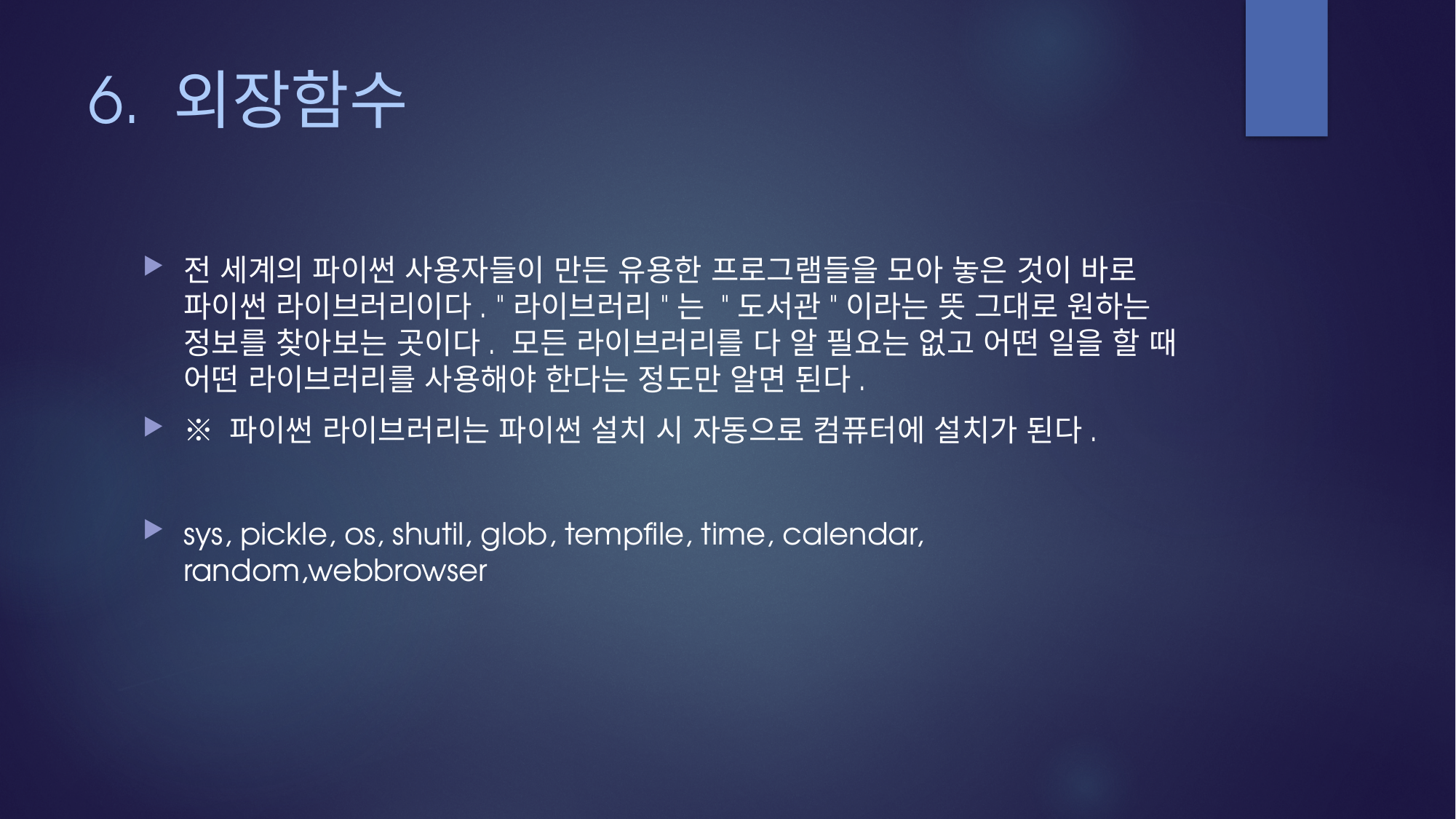

# 6. 외장함수
전 세계의 파이썬 사용자들이 만든 유용한 프로그램들을 모아 놓은 것이 바로 파이썬 라이브러리이다. "라이브러리"는 "도서관"이라는 뜻 그대로 원하는 정보를 찾아보는 곳이다. 모든 라이브러리를 다 알 필요는 없고 어떤 일을 할 때 어떤 라이브러리를 사용해야 한다는 정도만 알면 된다.
※ 파이썬 라이브러리는 파이썬 설치 시 자동으로 컴퓨터에 설치가 된다.

sys, pickle, os, shutil, glob, tempfile, time, calendar, random,webbrowser